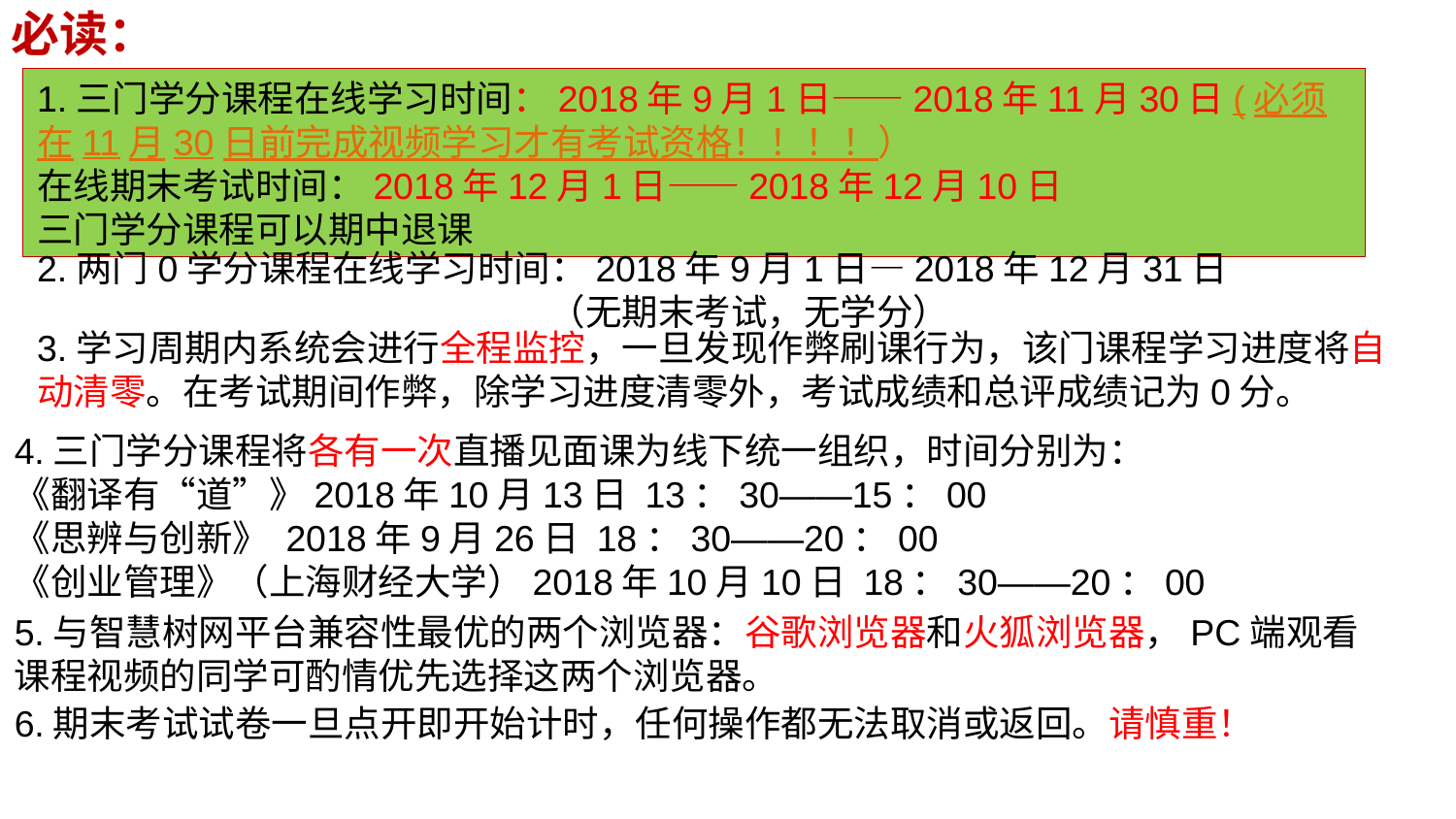

必读：
1.三门学分课程在线学习时间：2018年9月1日——2018年11月30日(必须在11月30日前完成视频学习才有考试资格！！！！）
在线期末考试时间：2018年12月1日——2018年12月10日
三门学分课程可以期中退课
2.两门0学分课程在线学习时间：2018年9月1日—2018年12月31日
                                                             （无期末考试，无学分）

3.学习周期内系统会进行全程监控，一旦发现作弊刷课行为，该门课程学习进度将自动清零。在考试期间作弊，除学习进度清零外，考试成绩和总评成绩记为0分。
4.三门学分课程将各有一次直播见面课为线下统一组织，时间分别为：
《翻译有“道”》2018年10月13日 13：30——15：00
《思辨与创新》 2018年9月26日 18：30——20：00
《创业管理》（上海财经大学）2018年10月10日 18：30——20：00

5.与智慧树网平台兼容性最优的两个浏览器：谷歌浏览器和火狐浏览器，PC端观看课程视频的同学可酌情优先选择这两个浏览器。
6.期末考试试卷一旦点开即开始计时，任何操作都无法取消或返回。请慎重！